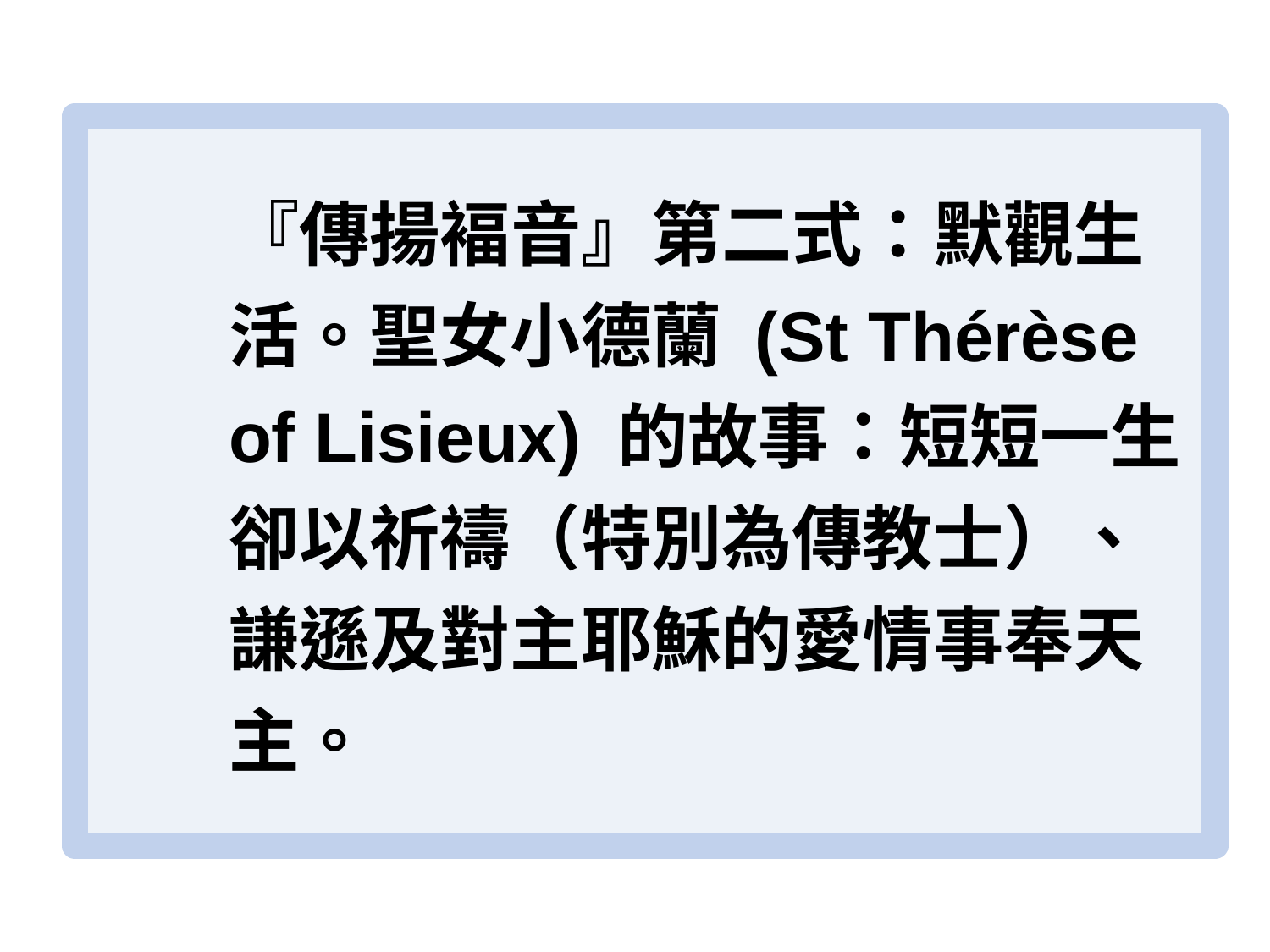

『傳揚褔音』第二式：默觀生活。聖女小德蘭 (St Thérèse of Lisieux) 的故事：短短一生卻以祈禱（特別為傳教士）、謙遜及對主耶穌的愛情事奉天主。